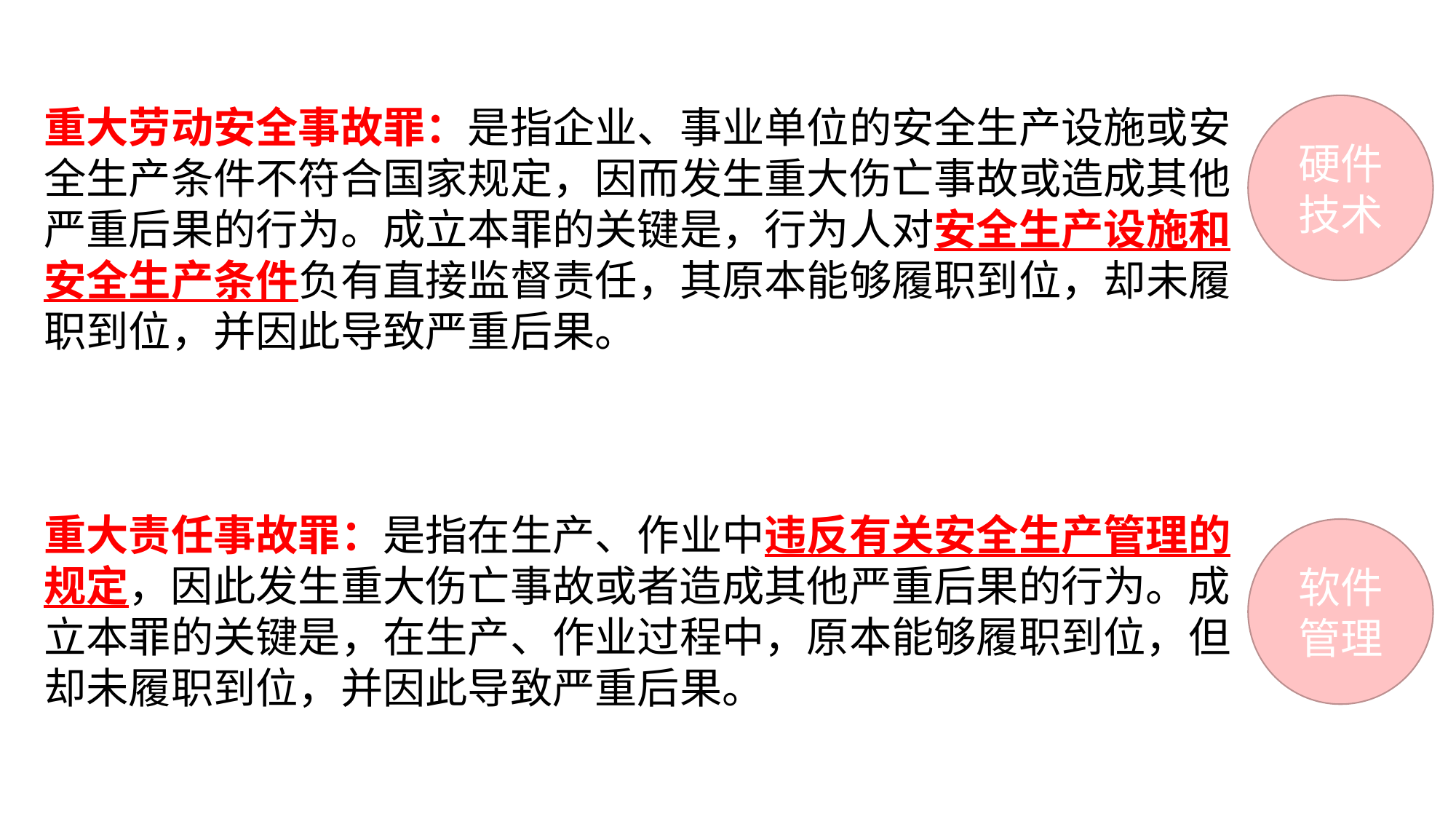

重大劳动安全事故罪：是指企业、事业单位的安全生产设施或安全生产条件不符合国家规定，因而发生重大伤亡事故或造成其他严重后果的行为。成立本罪的关键是，行为人对安全生产设施和安全生产条件负有直接监督责任，其原本能够履职到位，却未履职到位，并因此导致严重后果。

重大责任事故罪：是指在生产、作业中违反有关安全生产管理的规定，因此发生重大伤亡事故或者造成其他严重后果的行为。成立本罪的关键是，在生产、作业过程中，原本能够履职到位，但却未履职到位，并因此导致严重后果。
硬件
技术
软件
管理